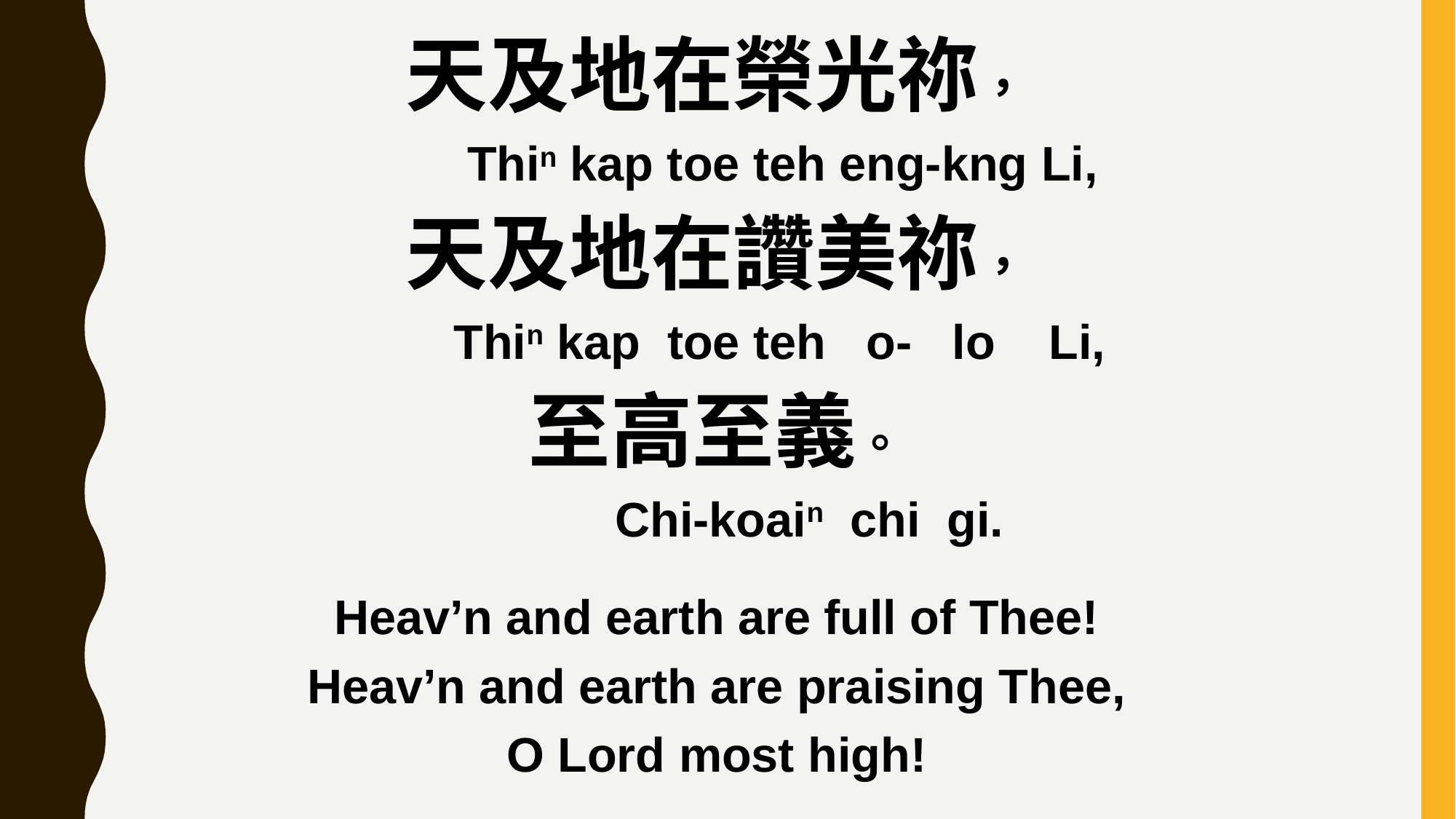

天及地在榮光祢，
                      Thin kap toe teh eng-kng Li,
天及地在讚美祢，
                     Thin kap  toe teh   o-   lo    Li,
至高至義。
                                 Chi-koain  chi  gi.

Heav’n and earth are full of Thee!
Heav’n and earth are praising Thee,
O Lord most high!